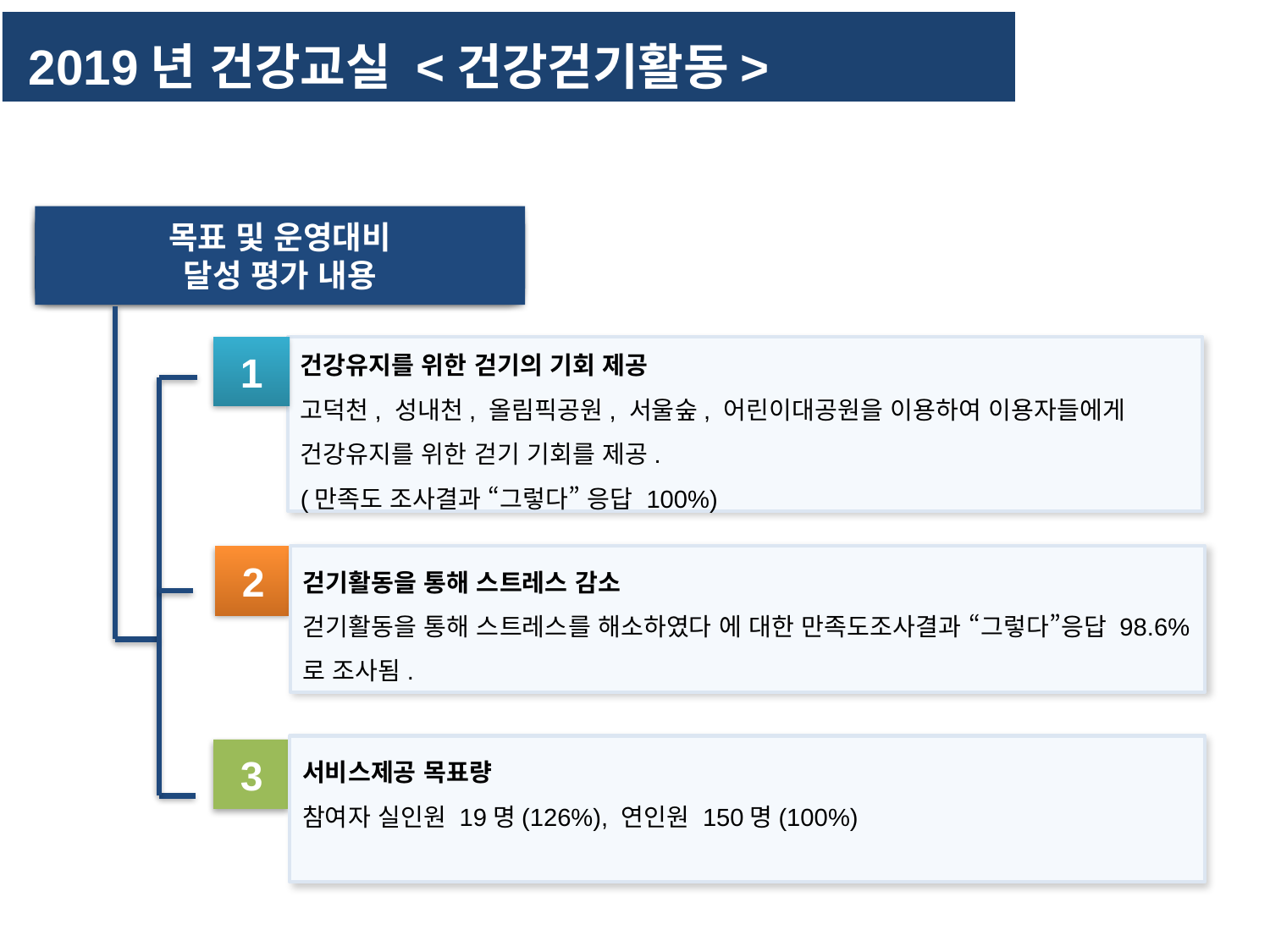

2019년 건강교실 <건강걷기활동>
목표 및 운영대비
달성 평가 내용

건강유지를 위한 걷기의 기회 제공
고덕천, 성내천, 올림픽공원, 서울숲, 어린이대공원을 이용하여 이용자들에게 건강유지를 위한 걷기 기회를 제공.
(만족도 조사결과 “그렇다” 응답 100%)
1
2
걷기활동을 통해 스트레스 감소
걷기활동을 통해 스트레스를 해소하였다 에 대한 만족도조사결과 “그렇다”응답 98.6%로 조사됨.
서비스제공 목표량
참여자 실인원 19명(126%), 연인원 150명(100%)
3